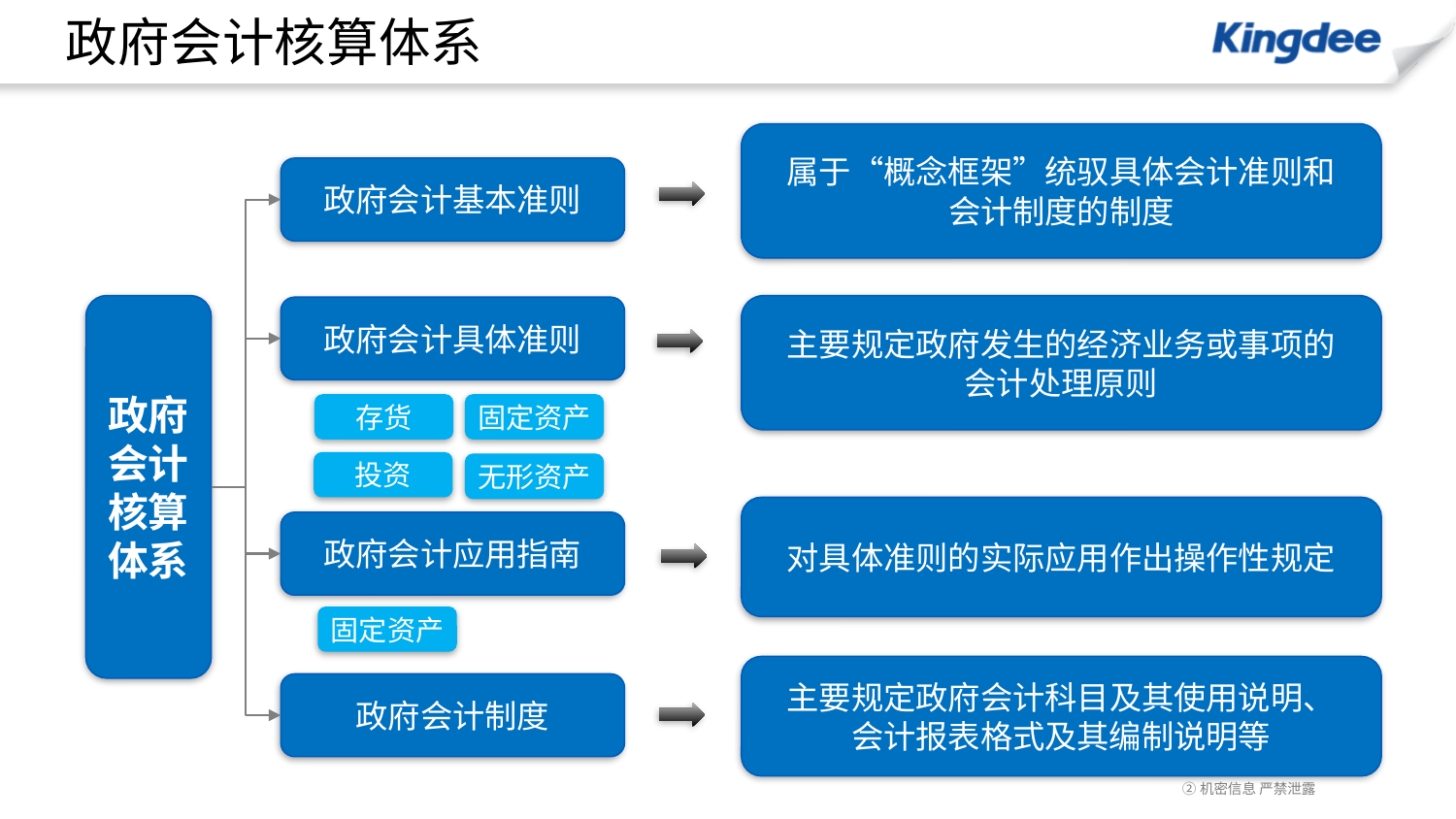

# 政府会计核算体系
属于“概念框架”统驭具体会计准则和
会计制度的制度
政府会计基本准则

政府会计核算体系
主要规定政府发生的经济业务或事项的
会计处理原则
政府会计具体准则

存货
固定资产
投资
无形资产
对具体准则的实际应用作出操作性规定
政府会计应用指南

固定资产
主要规定政府会计科目及其使用说明、
会计报表格式及其编制说明等
政府会计制度